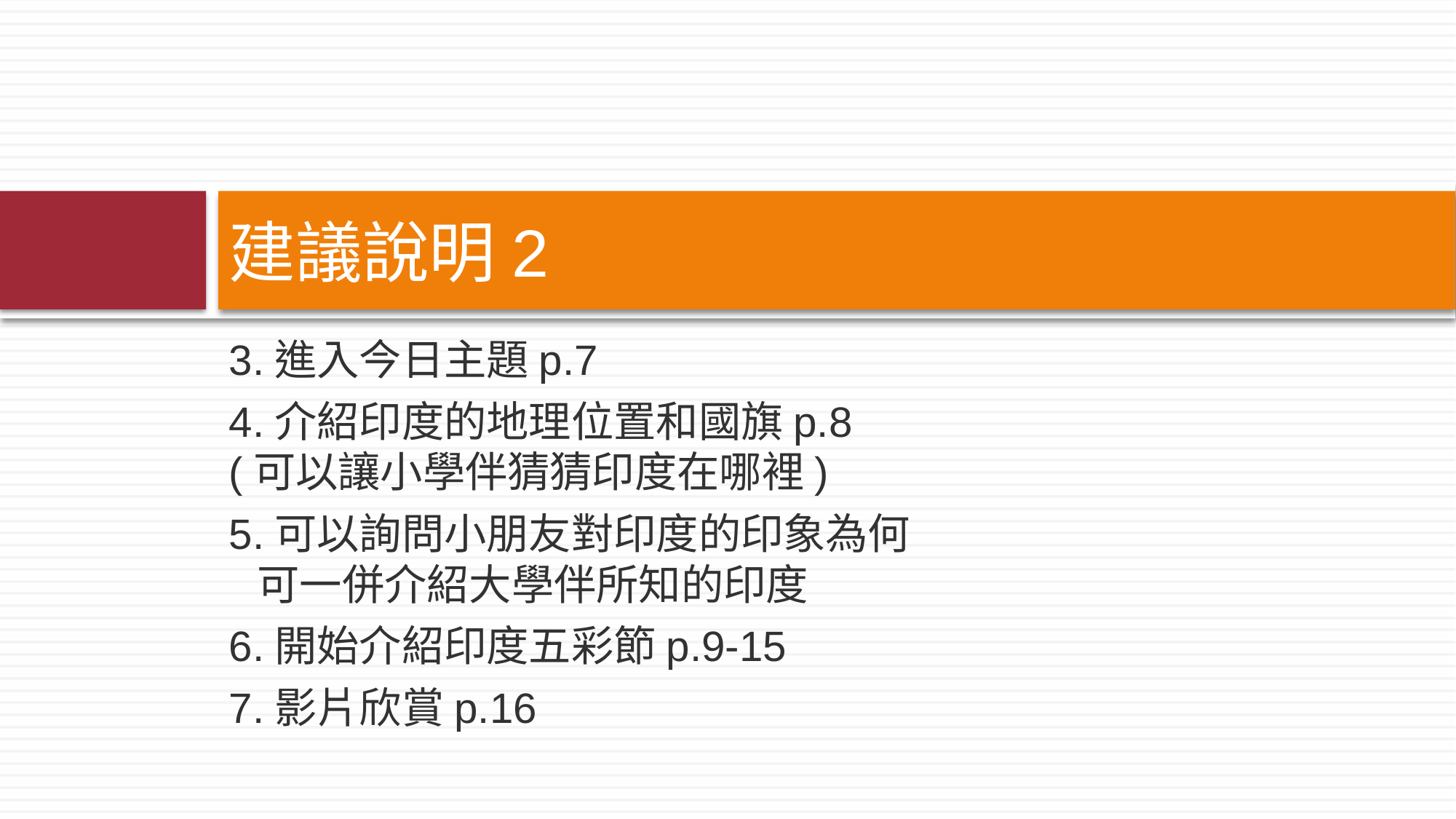

# 建議說明2
3.進入今日主題p.7
4.介紹印度的地理位置和國旗p.8
(可以讓小學伴猜猜印度在哪裡)
5.可以詢問小朋友對印度的印象為何
   可一併介紹大學伴所知的印度
6.開始介紹印度五彩節p.9-15
7.影片欣賞p.16